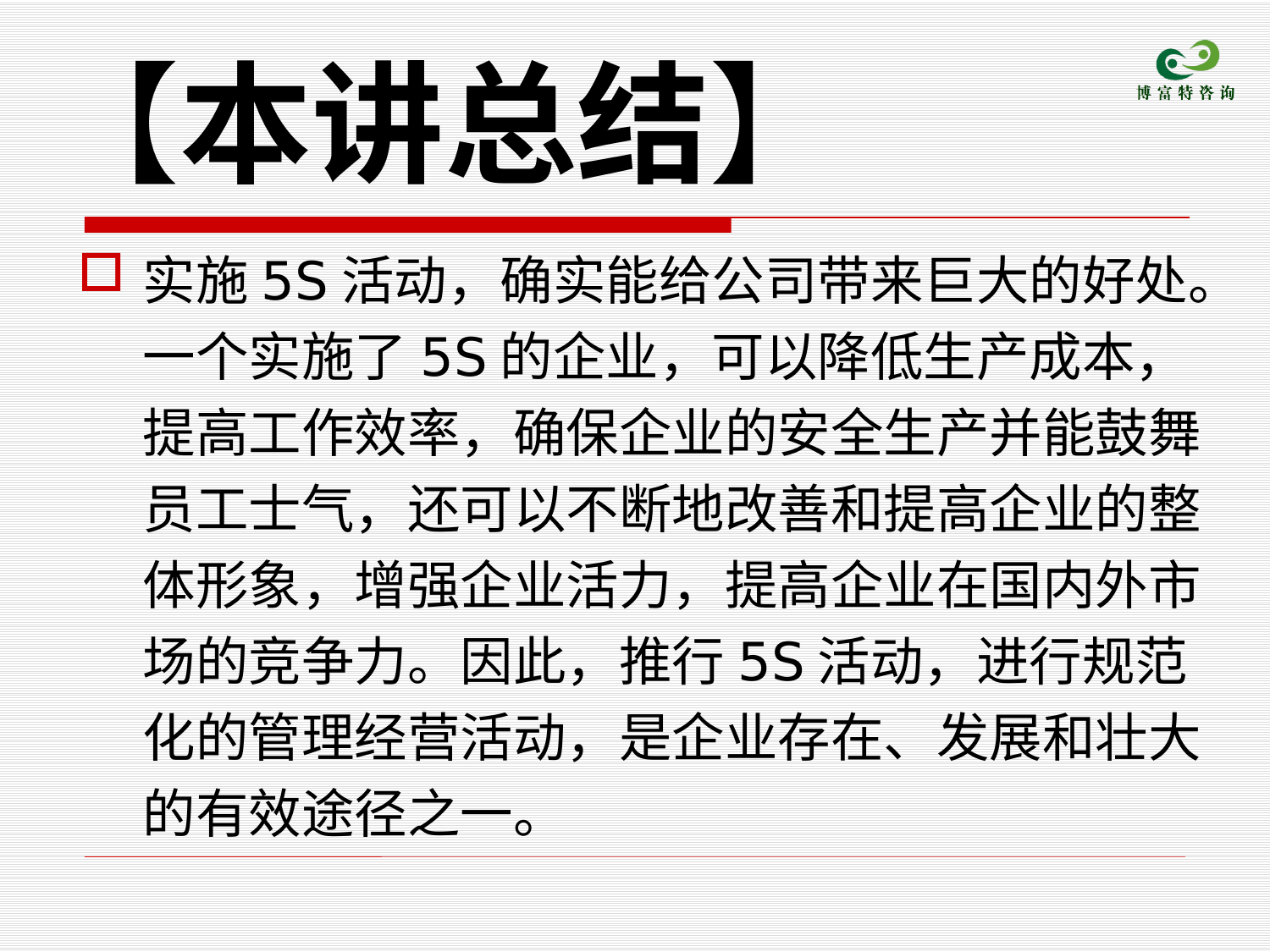

# 【本讲总结】

实施5S活动，确实能给公司带来巨大的好处。一个实施了5S的企业，可以降低生产成本，提高工作效率，确保企业的安全生产并能鼓舞员工士气，还可以不断地改善和提高企业的整体形象，增强企业活力，提高企业在国内外市场的竞争力。因此，推行5S活动，进行规范化的管理经营活动，是企业存在、发展和壮大的有效途径之一。
68